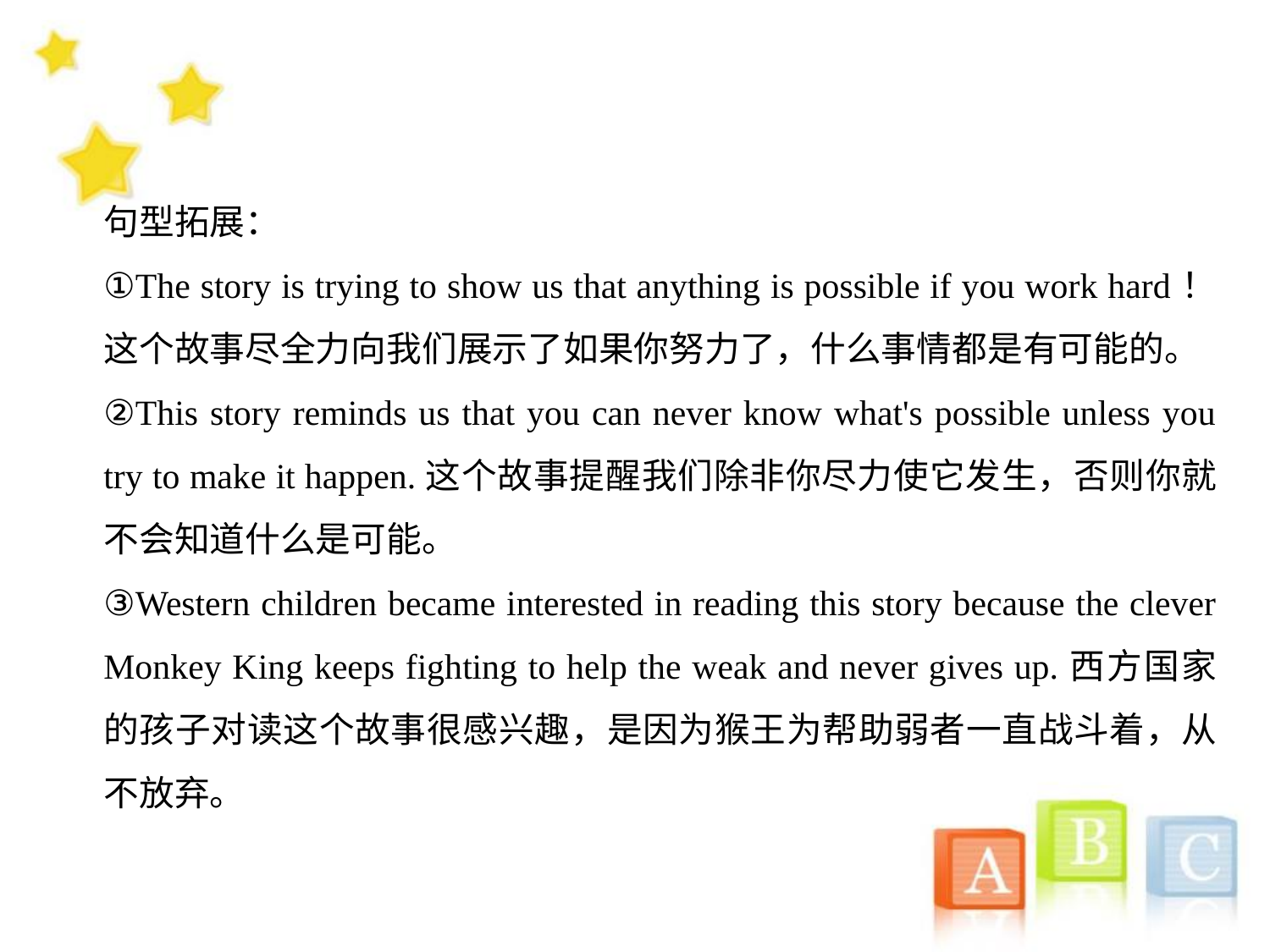

句型拓展：
①The story is trying to show us that anything is possible if you work hard！这个故事尽全力向我们展示了如果你努力了，什么事情都是有可能的。
②This story reminds us that you can never know what's possible unless you try to make it happen.这个故事提醒我们除非你尽力使它发生，否则你就不会知道什么是可能。
③Western children became interested in reading this story because the clever Monkey King keeps fighting to help the weak and never gives up.西方国家的孩子对读这个故事很感兴趣，是因为猴王为帮助弱者一直战斗着，从不放弃。